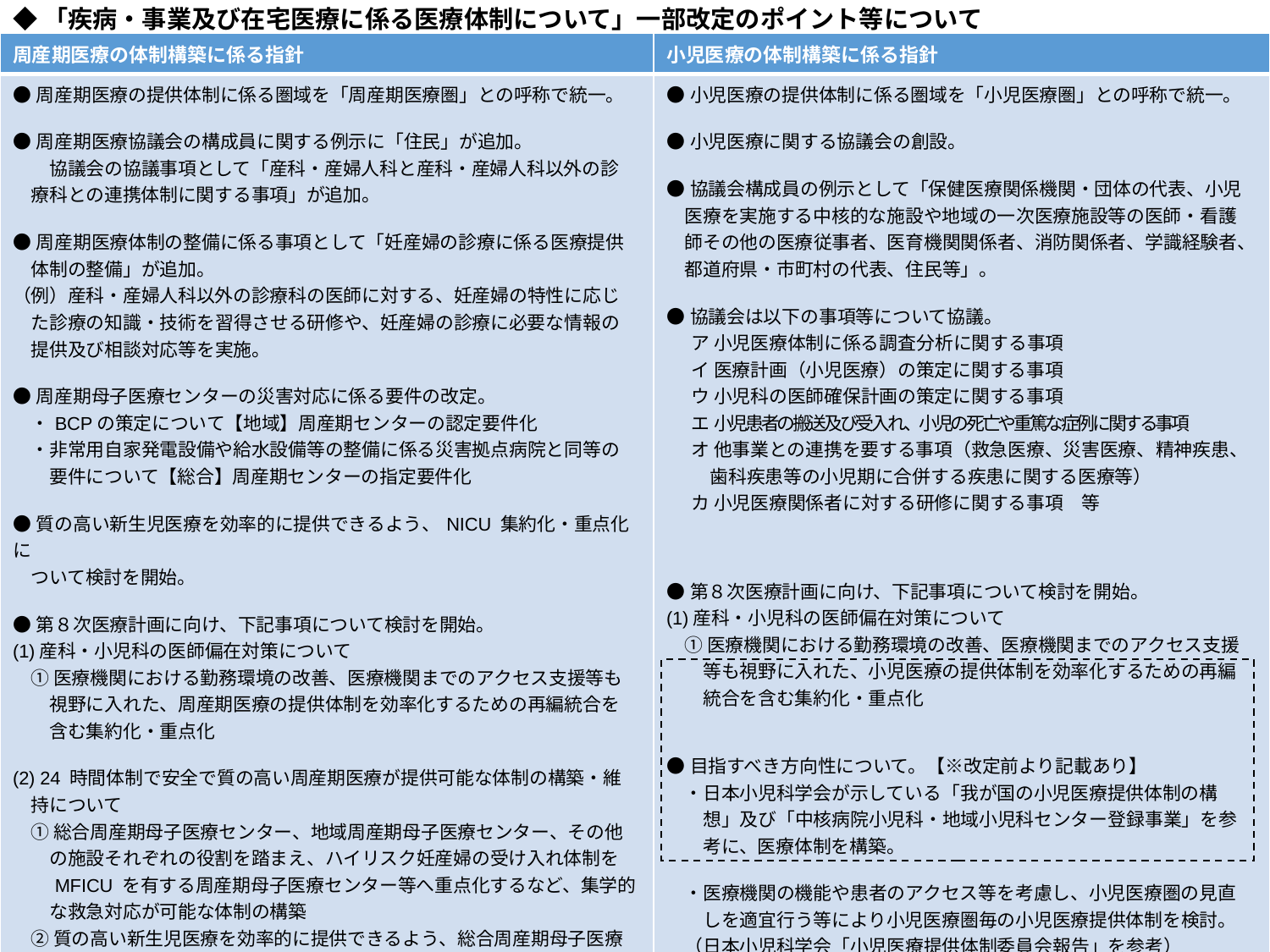

◆「疾病・事業及び在宅医療に係る医療体制について」一部改定のポイント等について
| 周産期医療の体制構築に係る指針 | 小児医療の体制構築に係る指針 |
| --- | --- |
| ●周産期医療の提供体制に係る圏域を「周産期医療圏」との呼称で統一。 ●周産期医療協議会の構成員に関する例示に「住民」が追加。 　　協議会の協議事項として「産科・産婦人科と産科・産婦人科以外の診 　療科との連携体制に関する事項」が追加。 ●周産期医療体制の整備に係る事項として「妊産婦の診療に係る医療提供 　体制の整備」が追加。 （例）産科・産婦人科以外の診療科の医師に対する、妊産婦の特性に応じ 　た診療の知識・技術を習得させる研修や、妊産婦の診療に必要な情報の 　提供及び相談対応等を実施。 ●周産期母子医療センターの災害対応に係る要件の改定。 　・BCPの策定について【地域】周産期センターの認定要件化 　・非常用自家発電設備や給水設備等の整備に係る災害拠点病院と同等の 　　要件について【総合】周産期センターの指定要件化 ●質の高い新生児医療を効率的に提供できるよう、NICU 集約化・重点化に 　ついて検討を開始。 ●第８次医療計画に向け、下記事項について検討を開始。 (1)産科・小児科の医師偏在対策について 　① 医療機関における勤務環境の改善、医療機関までのアクセス支援等も 　　視野に入れた、周産期医療の提供体制を効率化するための再編統合を 　　含む集約化・重点化 (2) 24 時間体制で安全で質の高い周産期医療が提供可能な体制の構築・維 　持について 　① 総合周産期母子医療センター、地域周産期母子医療センター、その他 　　の施設それぞれの役割を踏まえ、ハイリスク妊産婦の受け入れ体制を 　　MFICU を有する周産期母子医療センター等へ重点化するなど、集学的 　　な救急対応が可能な体制の構築 　② 質の高い新生児医療を効率的に提供できるよう、総合周産期母子医療 　　センター、地域周産期母子医療センター、その他の施設それぞれの役 　　割、体制、実績等を踏まえたNICU の集約化・重点化 　　※①・②の検討に当たり、周産期医療圏の見直し等の検討状況、 　　　MFICU とNICU の配置の整合性や連携、地域の分娩取扱施設からの 　　　緊急時の搬送体制等について留意 | ●小児医療の提供体制に係る圏域を「小児医療圏」との呼称で統一。 ●小児医療に関する協議会の創設。 ●協議会構成員の例示として「保健医療関係機関・団体の代表、小児 　医療を実施する中核的な施設や地域の一次医療施設等の医師・看護 　師その他の医療従事者、医育機関関係者、消防関係者、学識経験者、 　都道府県・市町村の代表、住民等」。 ●協議会は以下の事項等について協議。 ア 小児医療体制に係る調査分析に関する事項 イ 医療計画（小児医療）の策定に関する事項 ウ 小児科の医師確保計画の策定に関する事項 エ 小児患者の搬送及び受入れ、小児の死亡や重篤な症例に関する事項 オ 他事業との連携を要する事項（救急医療、災害医療、精神疾患、 　歯科疾患等の小児期に合併する疾患に関する医療等） カ 小児医療関係者に対する研修に関する事項　等 ●第８次医療計画に向け、下記事項について検討を開始。 (1)産科・小児科の医師偏在対策について 　① 医療機関における勤務環境の改善、医療機関までのアクセス支援 　　等も視野に入れた、小児医療の提供体制を効率化するための再編 　　統合を含む集約化・重点化 ●目指すべき方向性について。【※改定前より記載あり】 　・日本小児科学会が示している「我が国の小児医療提供体制の構 　　想」及び「中核病院小児科・地域小児科センター登録事業」を参 　　考に、医療体制を構築。 　・医療機関の機能や患者のアクセス等を考慮し、小児医療圏の見直 　　しを適宜行う等により小児医療圏毎の小児医療提供体制を検討。 　（日本小児科学会「小児医療提供体制委員会報告」を参考） |